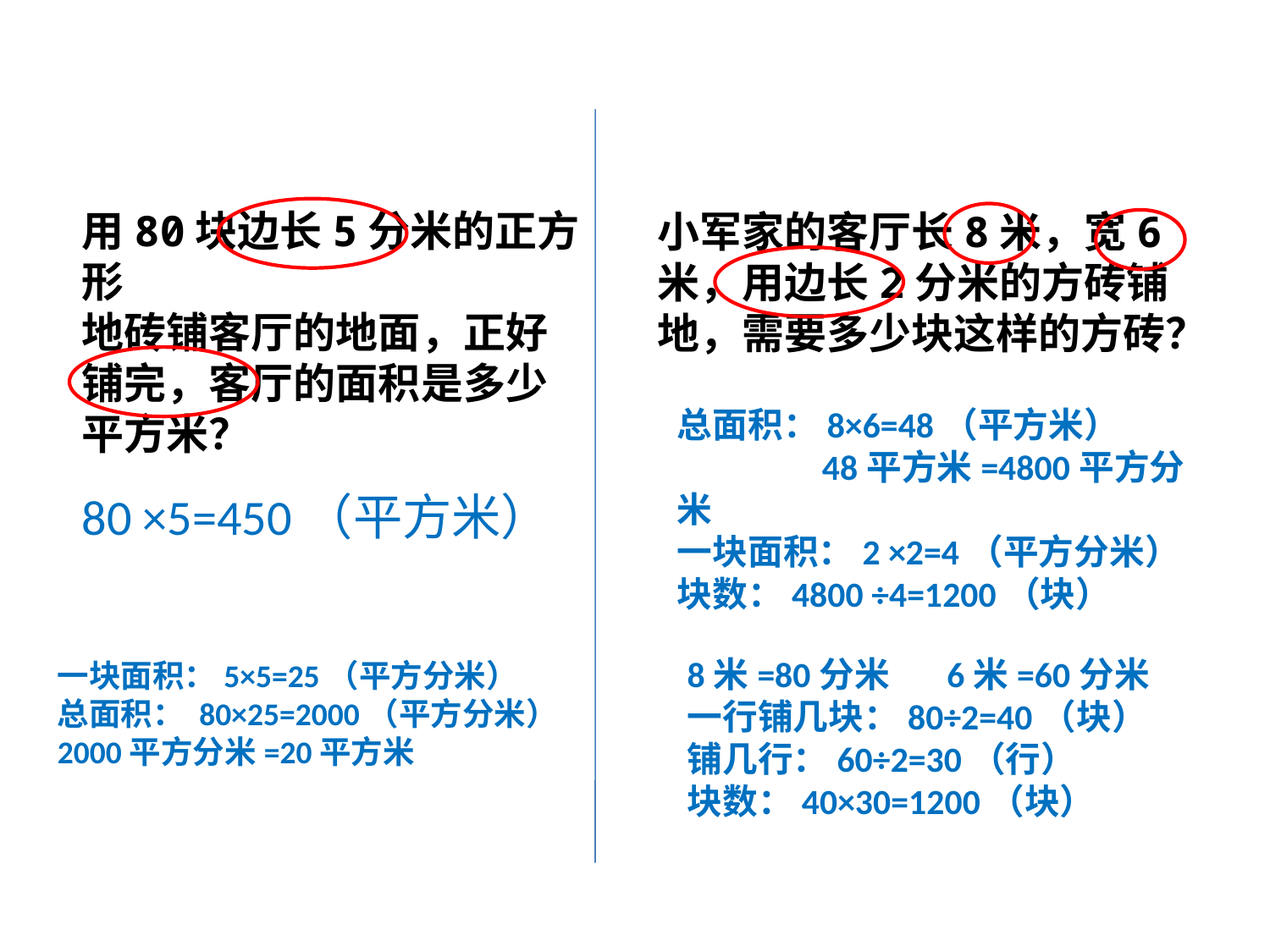

用80块边长5分米的正方形
地砖铺客厅的地面，正好铺完，客厅的面积是多少平方米？

小军家的客厅长8米，宽6米，用边长2分米的方砖铺地，需要多少块这样的方砖？

总面积：8×6=48（平方米）
                  48平方米=4800平方分米
一块面积：2 ×2=4（平方分米）
块数：4800 ÷4=1200（块）
80 ×5=450（平方米）
8米=80分米      6米=60分米
一行铺几块：80÷2=40（块）
铺几行：60÷2=30（行）
块数：40×30=1200（块）
一块面积：5×5=25（平方分米）
总面积： 80×25=2000（平方分米）
2000平方分米=20平方米